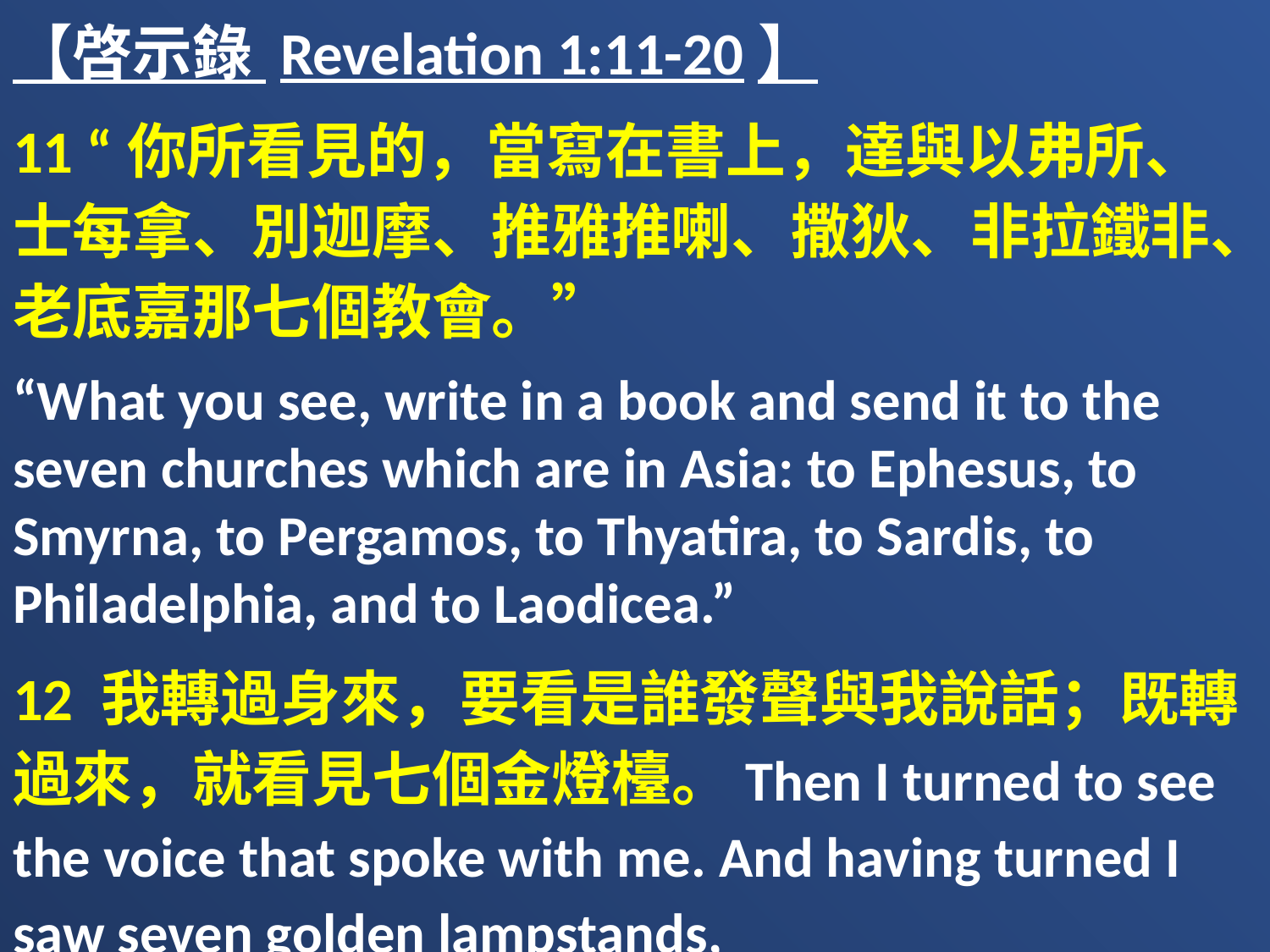

【啓示錄 Revelation 1:11-20】
11 “你所看見的，當寫在書上，達與以弗所、士每拿、別迦摩、推雅推喇、撒狄、非拉鐵非、老底嘉那七個教會。”
“What you see, write in a book and send it to the seven churches which are in Asia: to Ephesus, to Smyrna, to Pergamos, to Thyatira, to Sardis, to Philadelphia, and to Laodicea.”
12 我轉過身來，要看是誰發聲與我說話；既轉過來，就看見七個金燈檯。Then I turned to see the voice that spoke with me. And having turned I saw seven golden lampstands,